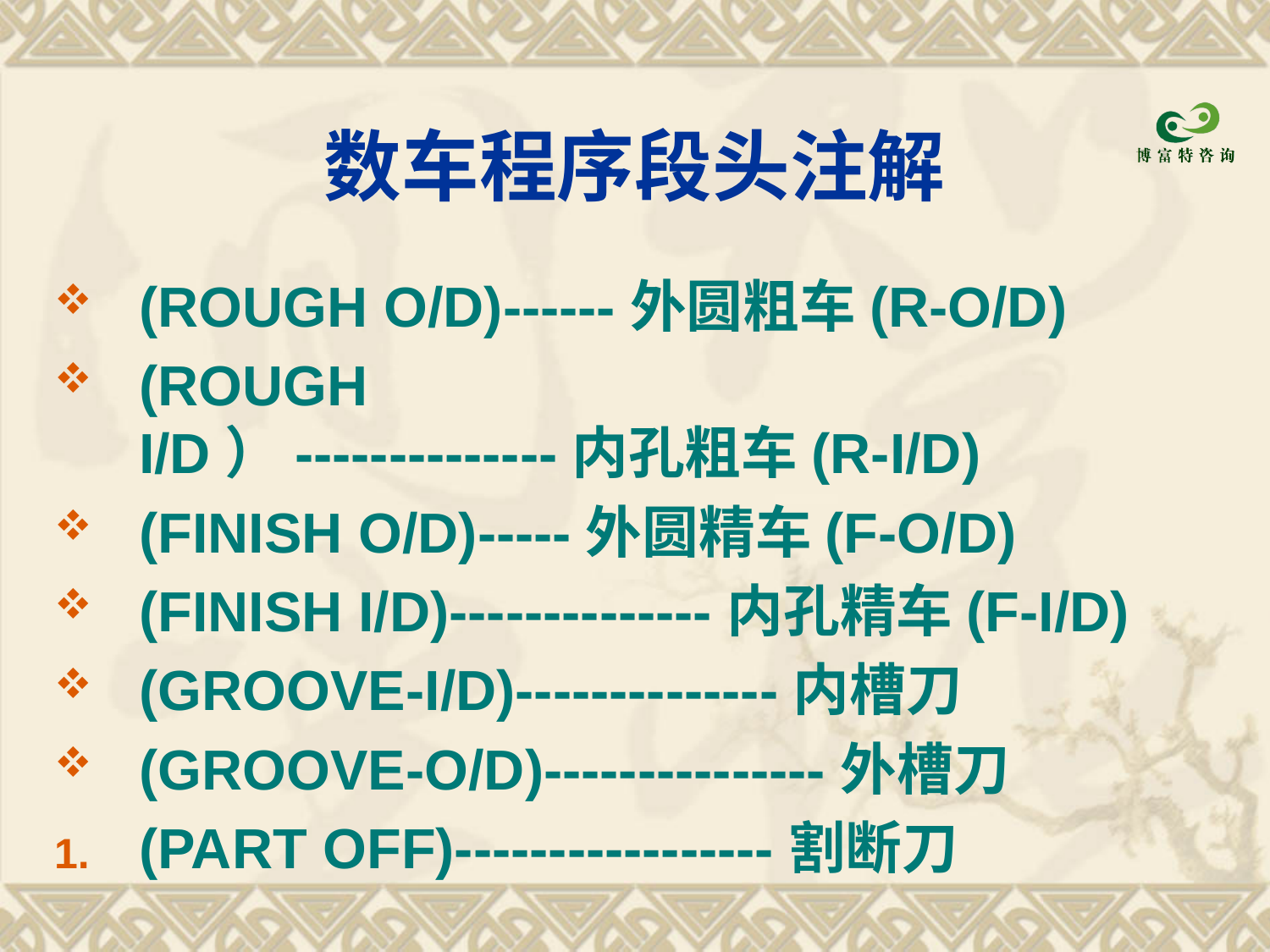

# 数车程序段头注解
(ROUGH O/D)------外圆粗车(R-O/D)
(ROUGH I/D）--------------内孔粗车(R-I/D)
(FINISH O/D)-----外圆精车(F-O/D)
(FINISH I/D)--------------内孔精车(F-I/D)
(GROOVE-I/D)--------------内槽刀
(GROOVE-O/D)---------------外槽刀
(PART OFF)-----------------割断刀